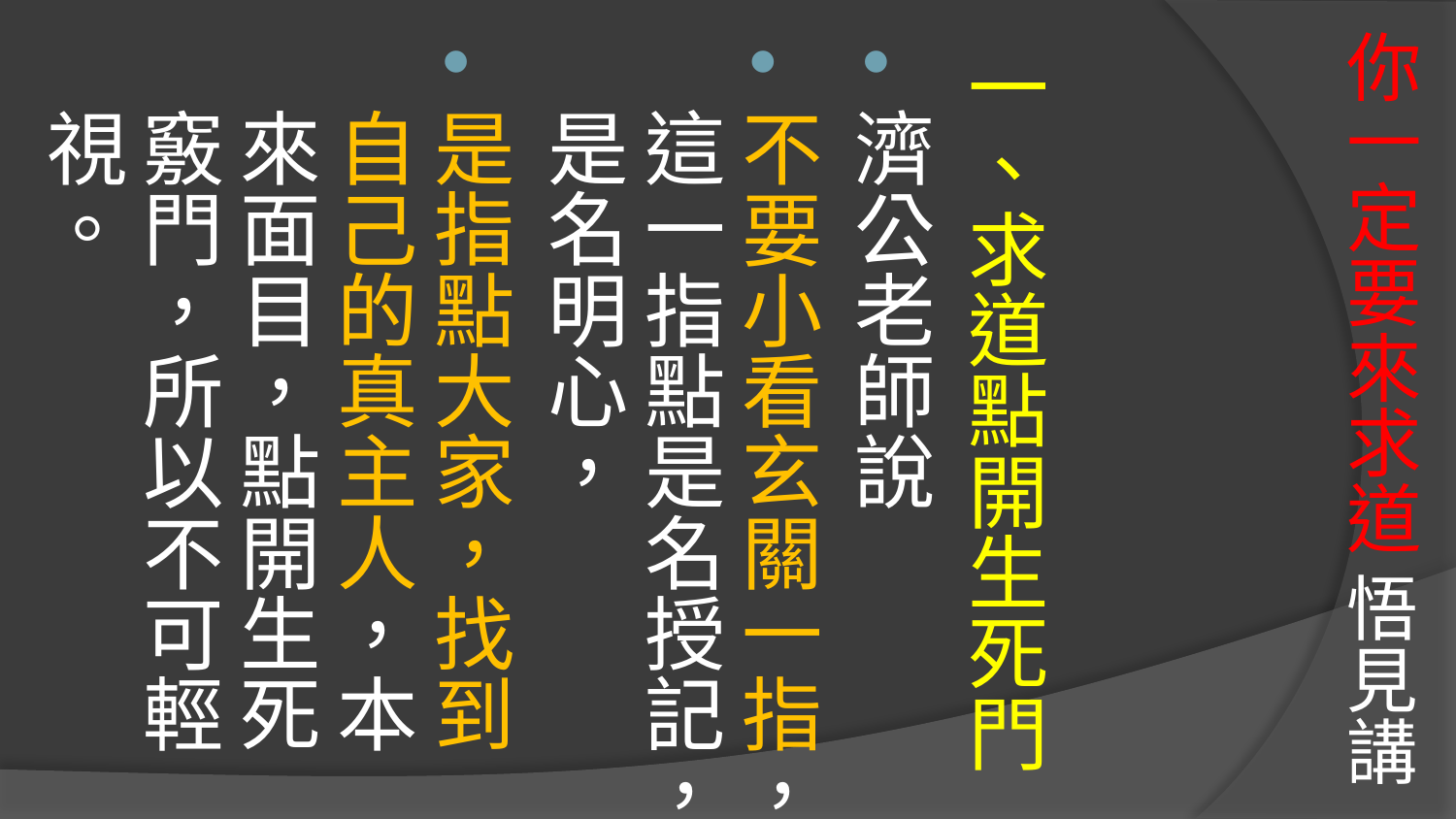

# 你一定要來求道 悟見講
一、求道點開生死門
濟公老師說
不要小看玄關一指，這一指點是名授記，是名明心，
是指點大家，找到自己的真主人，本來面目，點開生死竅門，所以不可輕視。